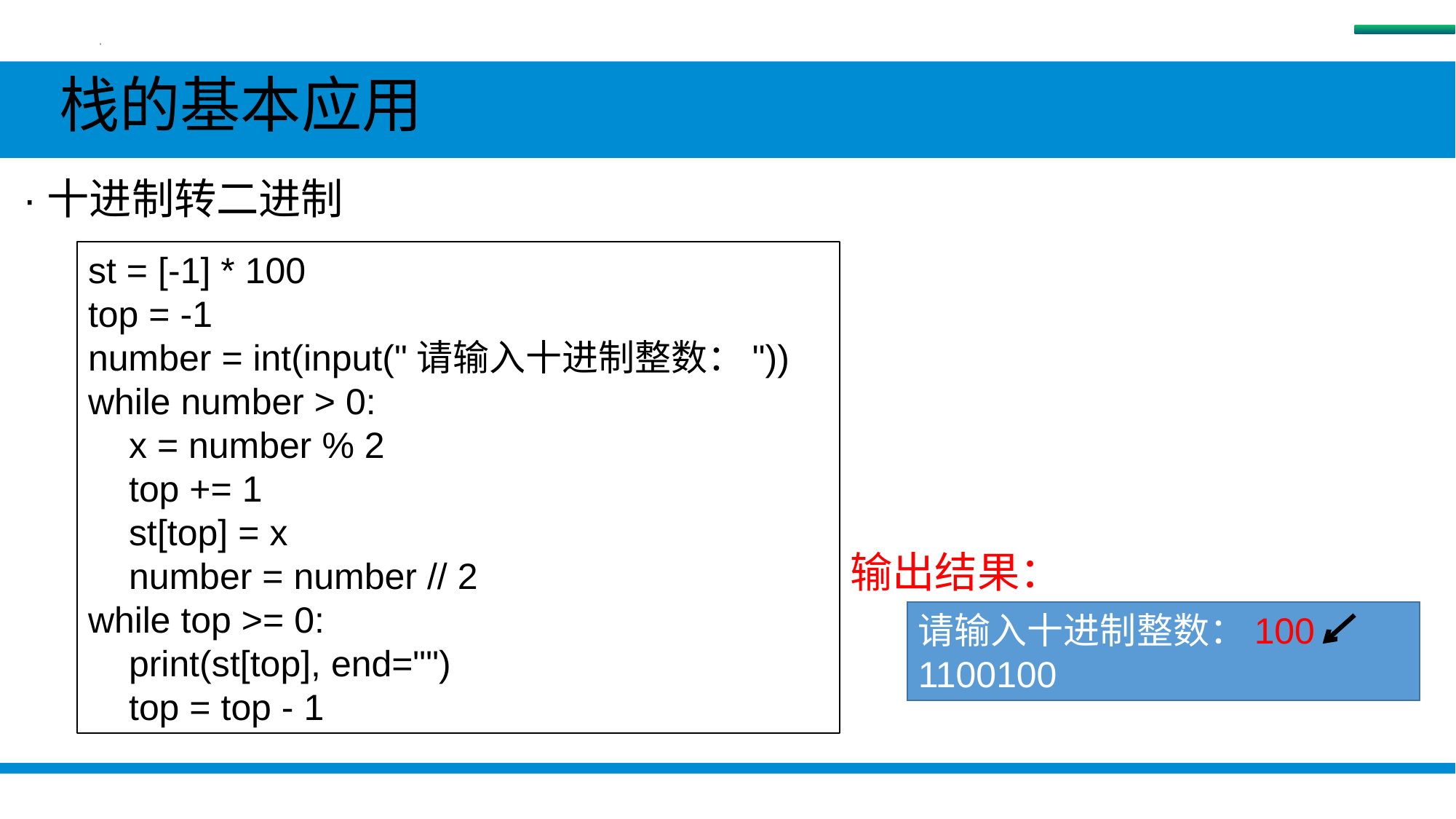

栈

  栈的基本应用
 ·十进制转二进制
st = [-1] * 100
top = -1
number = int(input("请输入十进制整数："))
while number > 0:
    x = number % 2
    top += 1
    st[top] = x
    number = number // 2
while top >= 0:
    print(st[top], end="")
    top = top - 1
输出结果：
请输入十进制整数：100
1100100
#